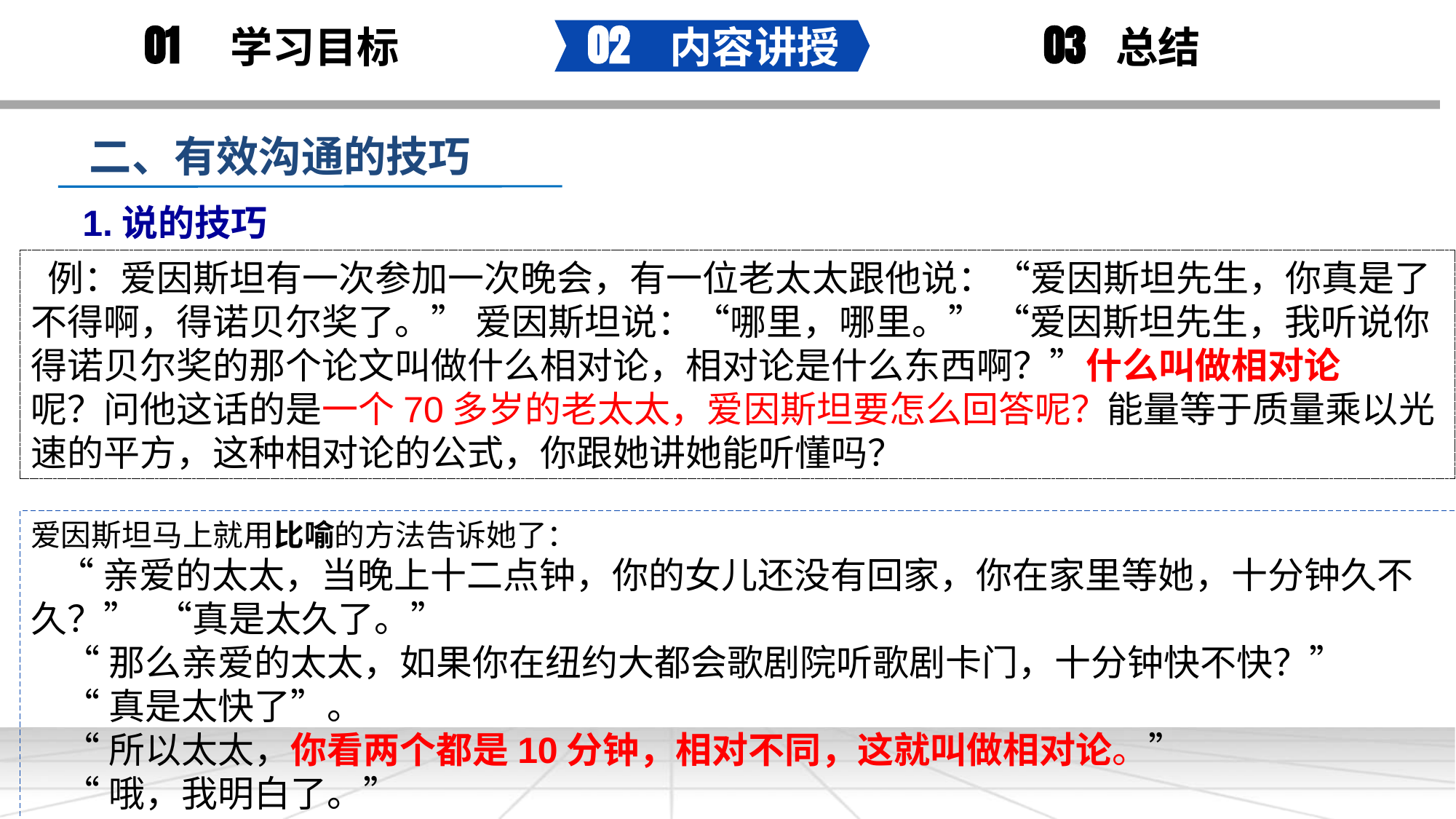

02   内容讲授
03  总结
01    学习目标

二、有效沟通的技巧
 1.说的技巧
 例：爱因斯坦有一次参加一次晚会，有一位老太太跟他说：“爱因斯坦先生，你真是了不得啊，得诺贝尔奖了。” 爱因斯坦说：“哪里，哪里。” “爱因斯坦先生，我听说你得诺贝尔奖的那个论文叫做什么相对论，相对论是什么东西啊？”什么叫做相对论
呢？问他这话的是一个70多岁的老太太，爱因斯坦要怎么回答呢？能量等于质量乘以光速的平方，这种相对论的公式，你跟她讲她能听懂吗？
爱因斯坦马上就用比喻的方法告诉她了：
    “亲爱的太太，当晚上十二点钟，你的女儿还没有回家，你在家里等她，十分钟久不久？”  “真是太久了。”
    “那么亲爱的太太，如果你在纽约大都会歌剧院听歌剧卡门，十分钟快不快？”
    “真是太快了”。
    “所以太太，你看两个都是10分钟，相对不同，这就叫做相对论。”
    “哦，我明白了。”